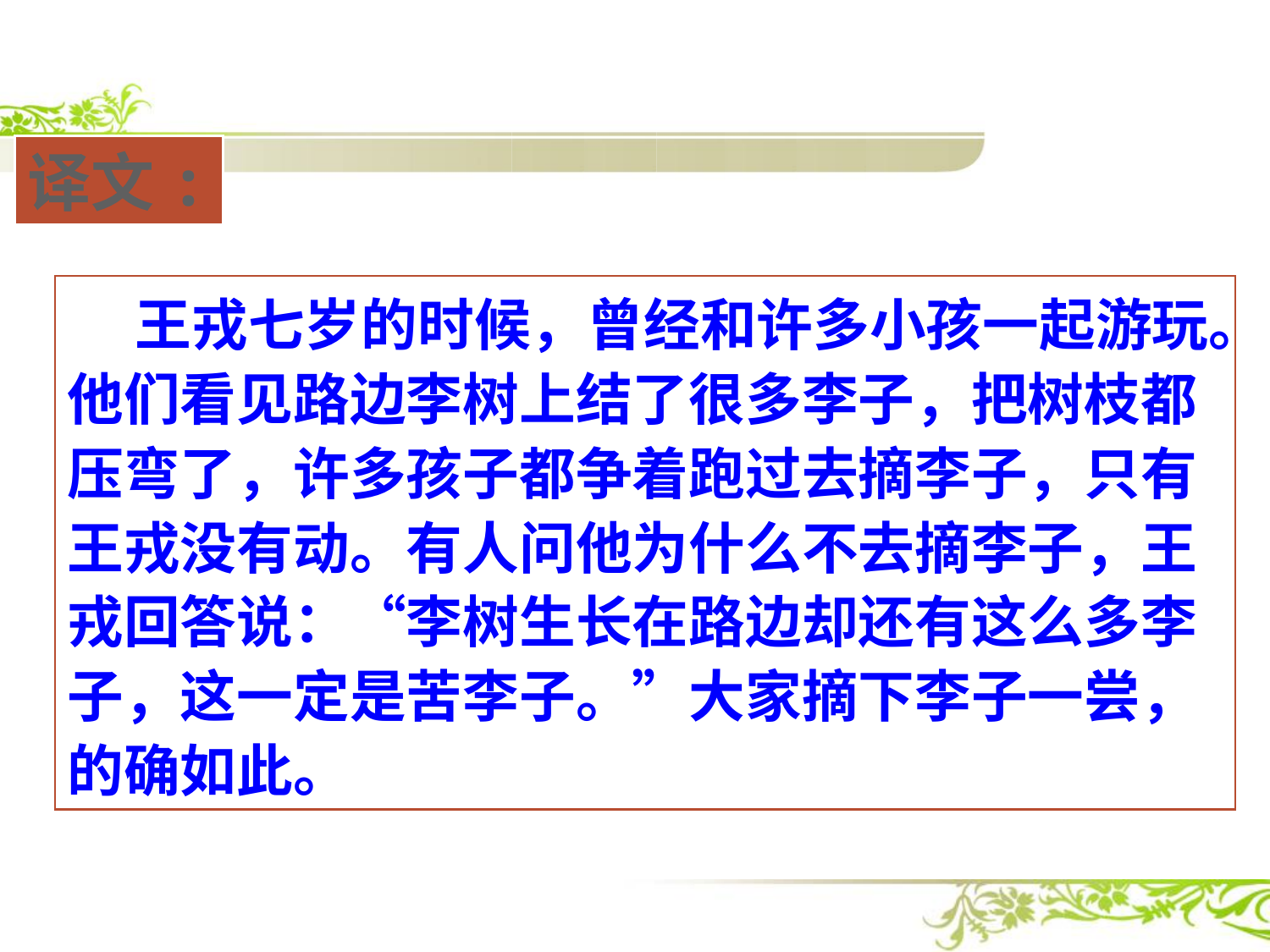

译文:
     王戎七岁的时候，曾经和许多小孩一起游玩。他们看见路边李树上结了很多李子，把树枝都压弯了，许多孩子都争着跑过去摘李子，只有王戎没有动。有人问他为什么不去摘李子，王戎回答说：“李树生长在路边却还有这么多李子，这一定是苦李子。”大家摘下李子一尝，的确如此。